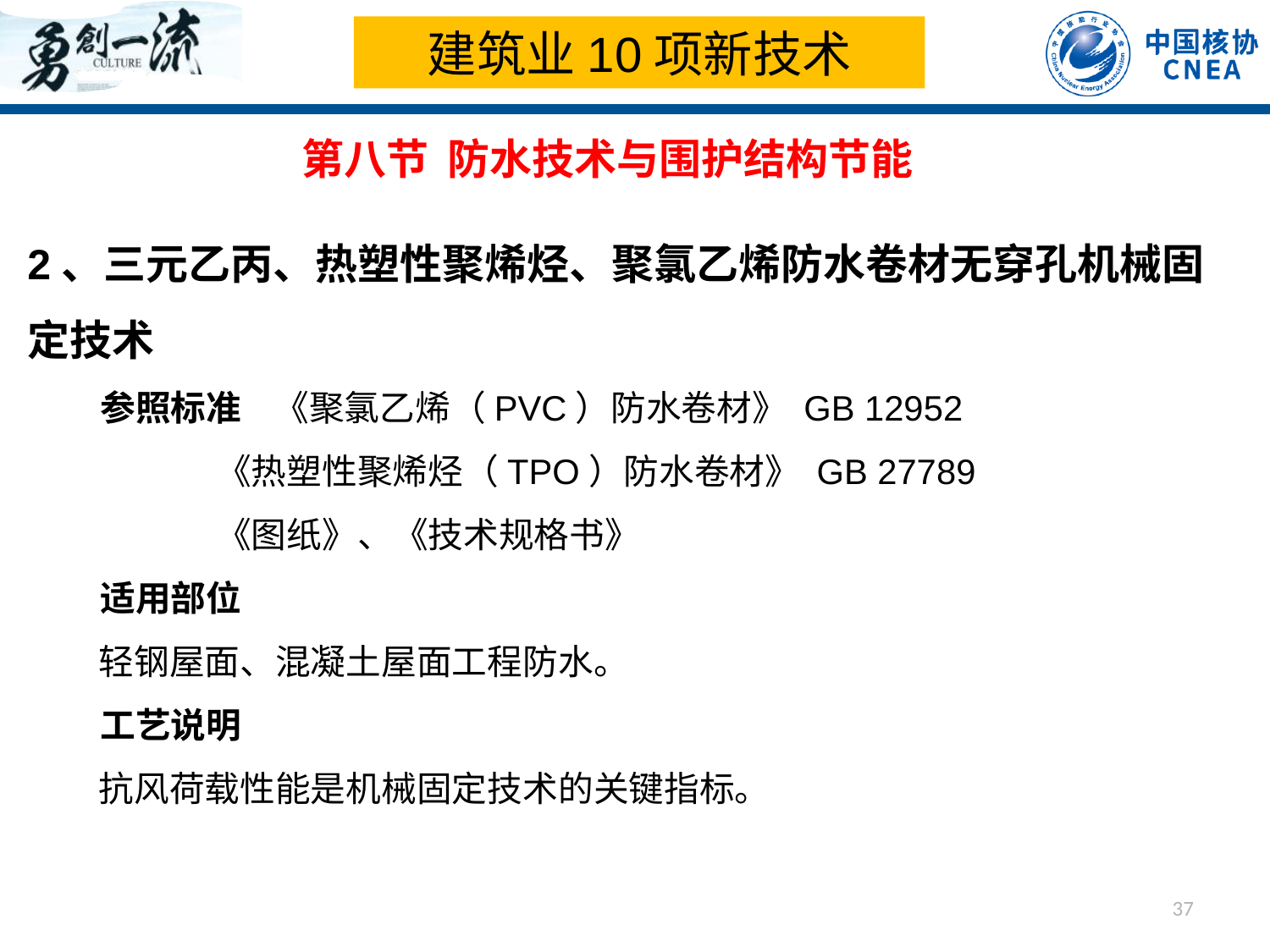

建筑业10项新技术
第八节  防水技术与围护结构节能
2、三元乙丙、热塑性聚烯烃、聚氯乙烯防水卷材无穿孔机械固定技术
        参照标准    《聚氯乙烯（PVC）防水卷材》 GB 12952
                       《热塑性聚烯烃（TPO）防水卷材》 GB 27789
                       《图纸》、《技术规格书》
        适用部位
        轻钢屋面、混凝土屋面工程防水。
        工艺说明
        抗风荷载性能是机械固定技术的关键指标。
37